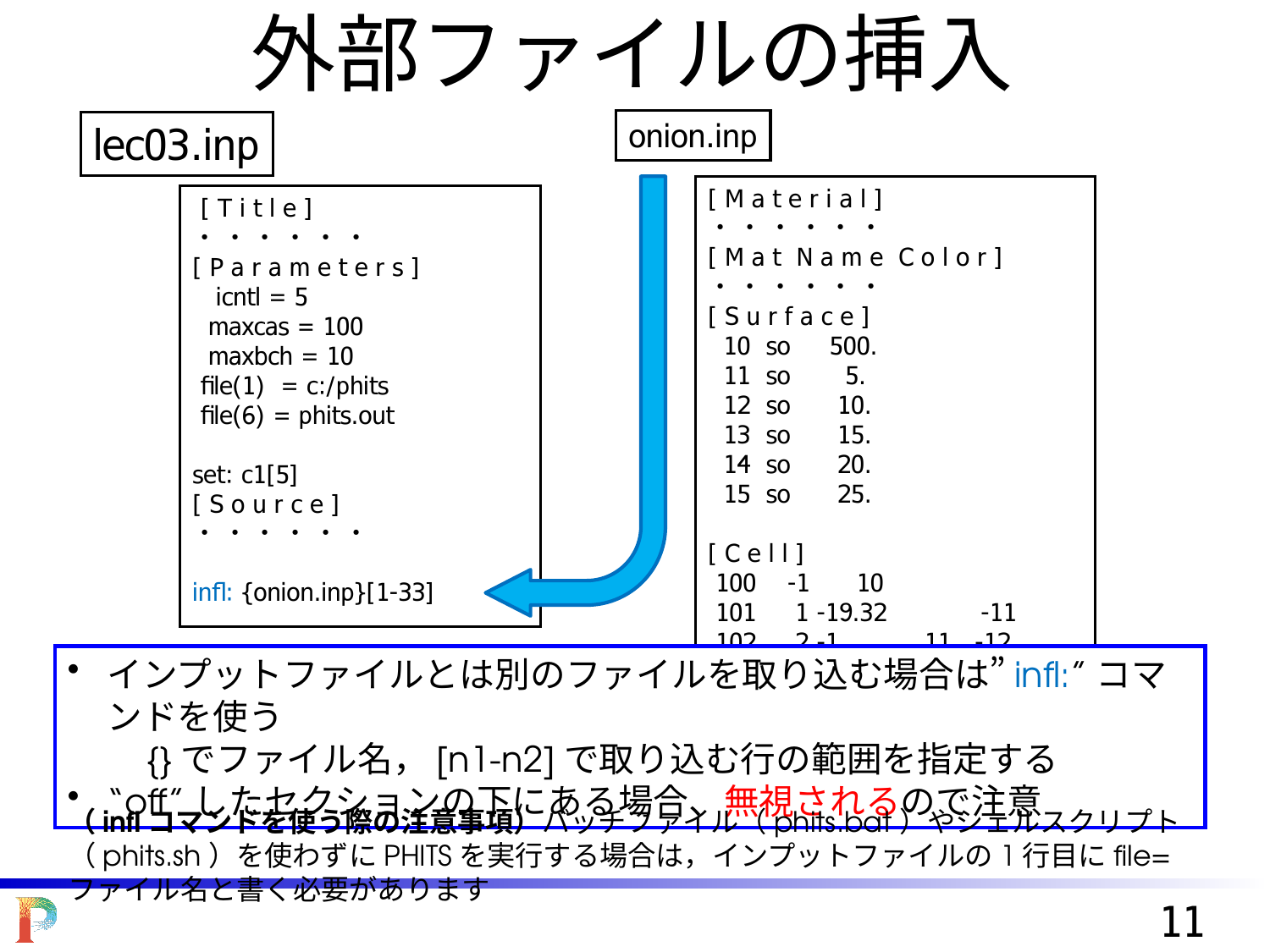

外部ファイルの挿入
onion.inp
lec03.inp

[ M a t e r i a l ]
・ ・ ・ ・ ・ ・
[ M a t  N a m e  C o l o r ]
・ ・ ・ ・ ・ ・
[ S u r f a c e ]
  10  so     500.
  11  so       5.
  12  so      10.
  13  so      15.
  14  so      20.
  15  so      25.

[ C e l l ]
 100    -1      10
 101     1 -19.32            -11
 102     2 -1.          11   -12
 103     3 -8.93        12   -13
 104     4 -1.          13   -14
 105     5 -0.9         14   -15
 106     6 -1.20e-3     15   -10
 [ T i t l e ]
・ ・ ・ ・ ・ ・
[ P a r a m e t e r s ]
   icntl = 5
  maxcas = 100
  maxbch = 10
 file(1)  = c:/phits
 file(6) = phits.out

set: c1[5]
[ S o u r c e ]
・ ・ ・ ・ ・ ・

infl: {onion.inp}[1-33]
インプットファイルとは別のファイルを取り込む場合は”infl:”コマンドを使う
　　{}でファイル名，[n1-n2]で取り込む行の範囲を指定する
“off”したセクションの下にある場合、無視されるので注意
（inflコマンドを使う際の注意事項）バッチファイル（phits.bat）やシェルスクリプト（phits.sh）を使わずにPHITSを実行する場合は，インプットファイルの1行目にfile=ファイル名と書く必要があります